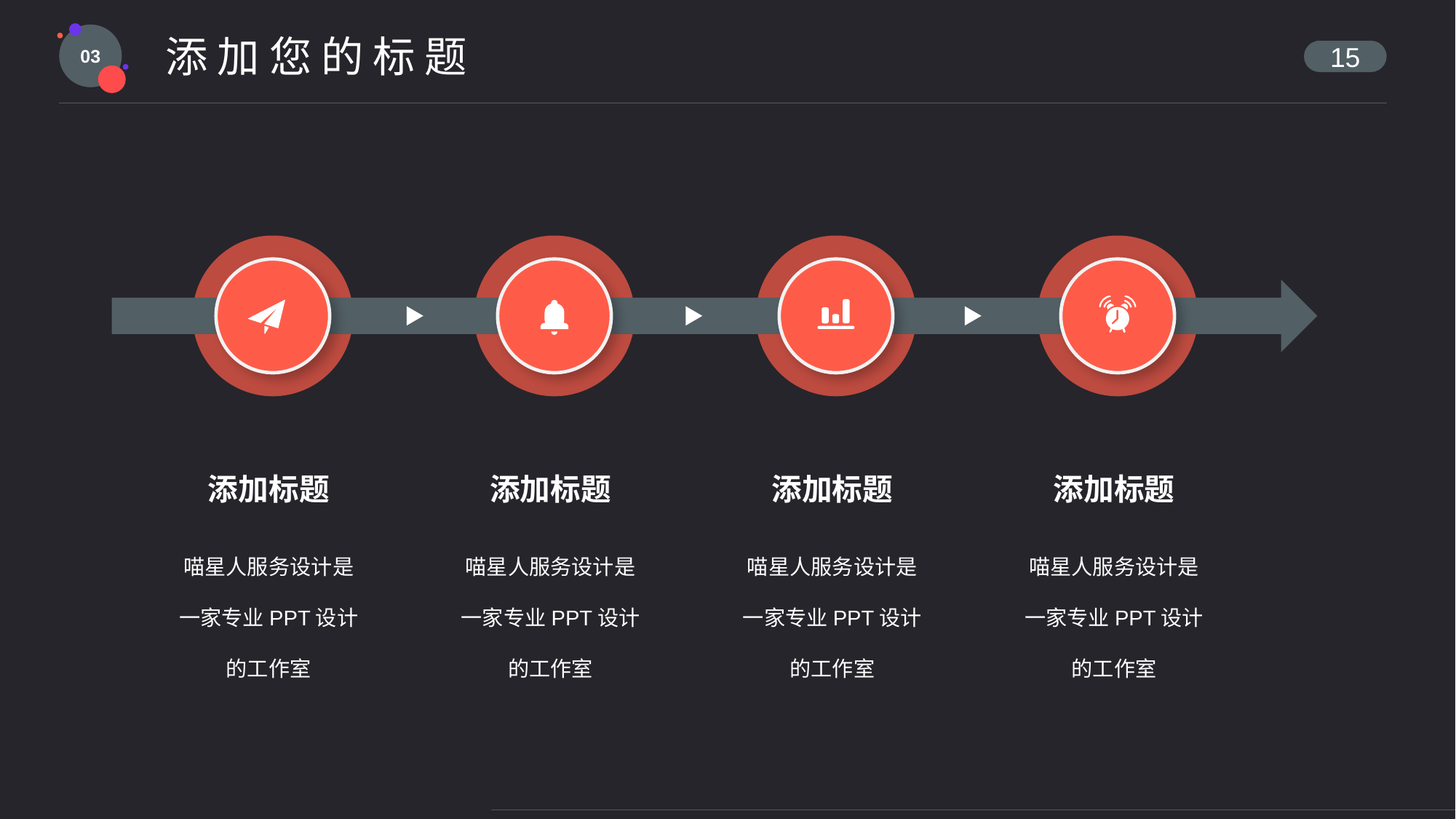

03

添 加 您 的 标 题

添加标题
喵星人服务设计是一家专业PPT设计的工作室
添加标题
喵星人服务设计是一家专业PPT设计的工作室
添加标题
喵星人服务设计是一家专业PPT设计的工作室
添加标题
喵星人服务设计是一家专业PPT设计的工作室